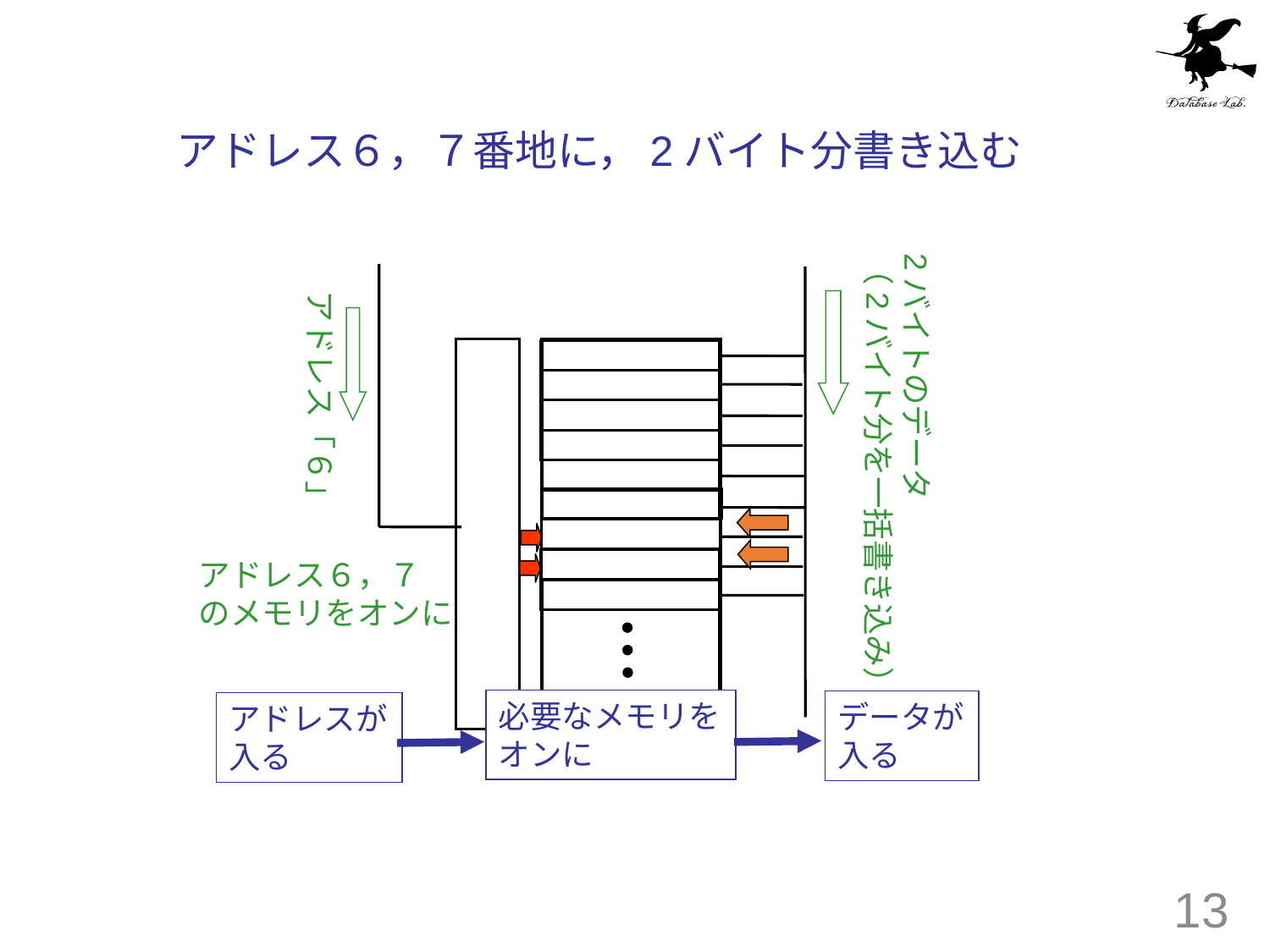

アドレス６，７番地に，2バイト分書き込む
2バイトのデータ
（2バイト分を一括書き込み）

アドレス「６」

アドレス６，７
のメモリをオンに

必要なメモリを
オンに
データが
入る
アドレスが
入る

13